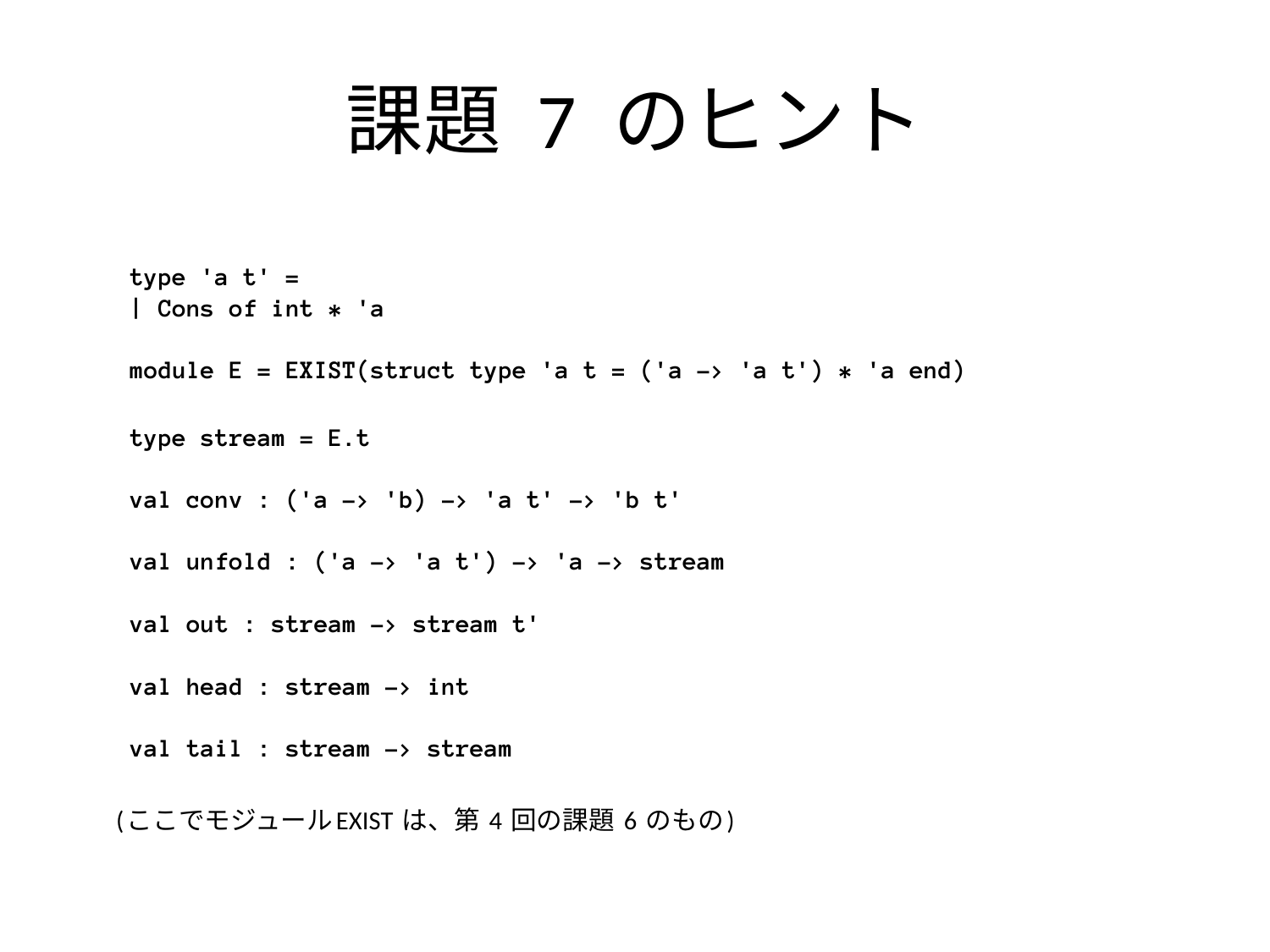

# 課題 7 のヒント
 type 'a t' =
 | Cons of int * 'a
 module E = EXIST(struct type 'a t = ('a -> 'a t') * 'a end)
 type stream = E.t
 val conv : ('a -> 'b) -> 'a t' -> 'b t'
 val unfold : ('a -> 'a t') -> 'a -> stream
 val out : stream -> stream t'
 val head : stream -> int
 val tail : stream -> stream

		(ここでモジュールEXIST は、第 4 回の課題 6 のもの)